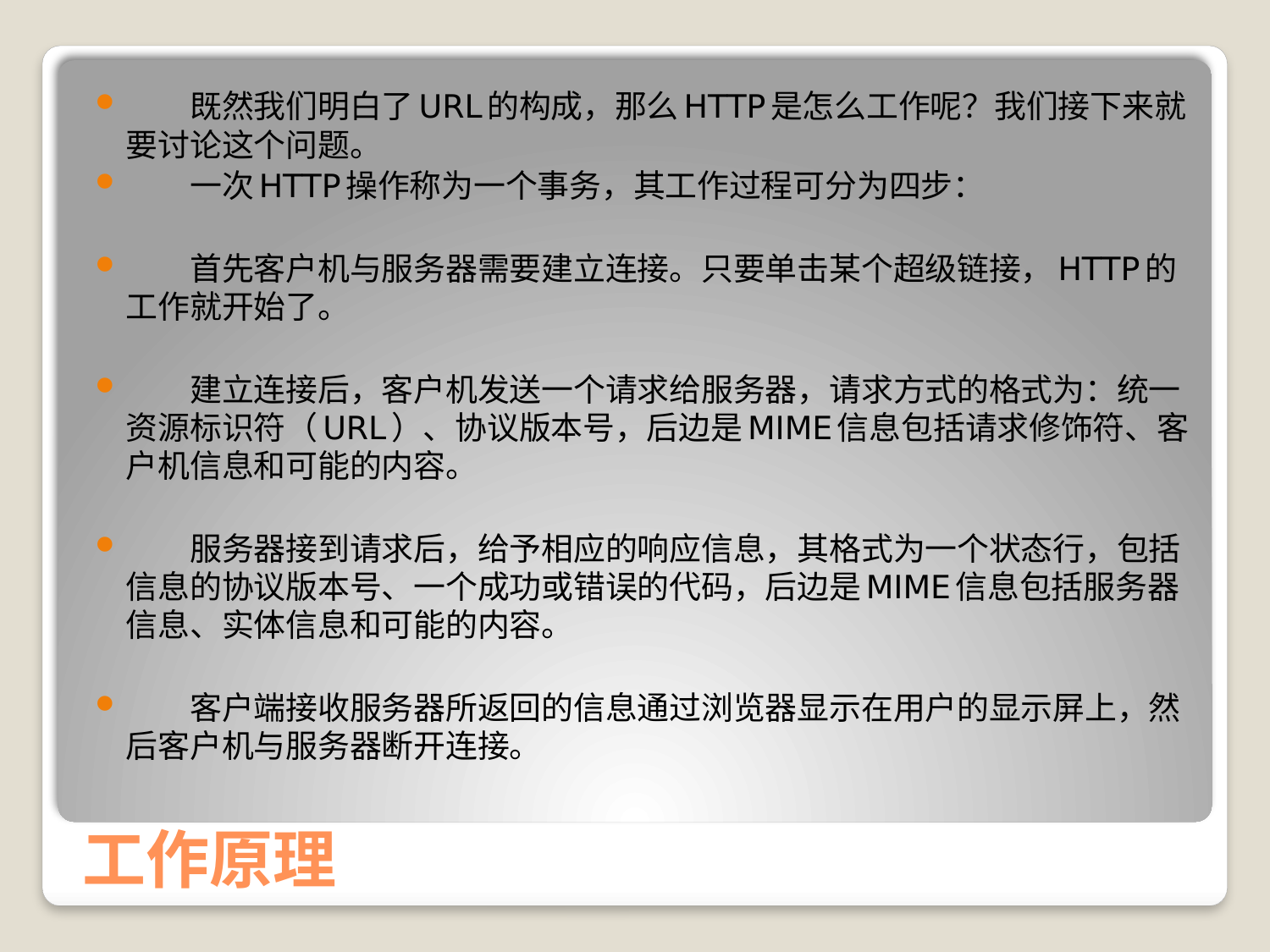

既然我们明白了URL的构成，那么HTTP是怎么工作呢？我们接下来就要讨论这个问题。
　　一次HTTP操作称为一个事务，其工作过程可分为四步：

　　首先客户机与服务器需要建立连接。只要单击某个超级链接，HTTP的工作就开始了。

　　建立连接后，客户机发送一个请求给服务器，请求方式的格式为：统一资源标识符（URL）、协议版本号，后边是MIME信息包括请求修饰符、客户机信息和可能的内容。

　　服务器接到请求后，给予相应的响应信息，其格式为一个状态行，包括信息的协议版本号、一个成功或错误的代码，后边是MIME信息包括服务器信息、实体信息和可能的内容。

　　客户端接收服务器所返回的信息通过浏览器显示在用户的显示屏上，然后客户机与服务器断开连接。
# 工作原理